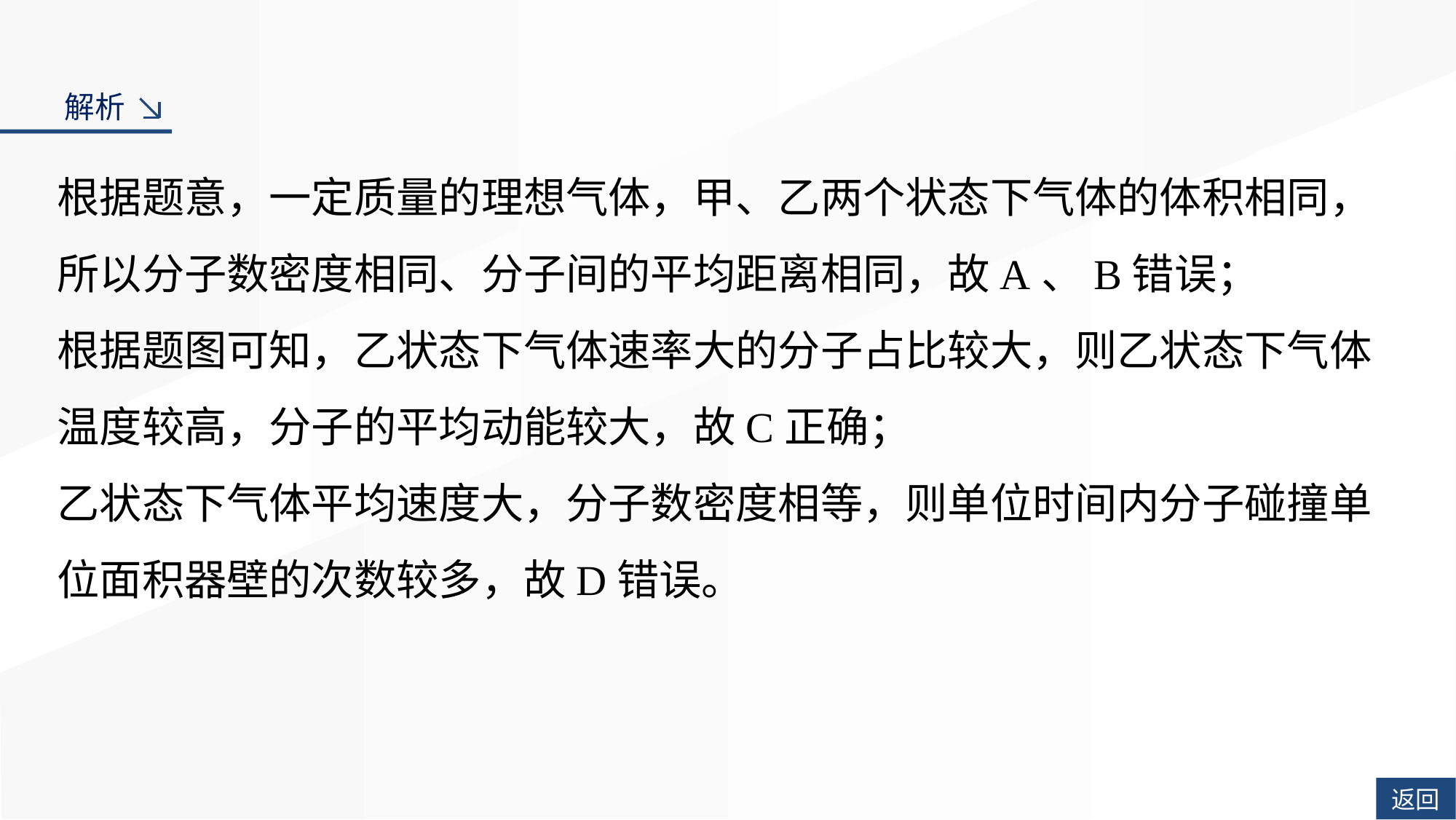

解析

根据题意，一定质量的理想气体，甲、乙两个状态下气体的体积相同，所以分子数密度相同、分子间的平均距离相同，故A、B错误；
根据题图可知，乙状态下气体速率大的分子占比较大，则乙状态下气体温度较高，分子的平均动能较大，故C正确；
乙状态下气体平均速度大，分子数密度相等，则单位时间内分子碰撞单位面积器壁的次数较多，故D错误。
返回